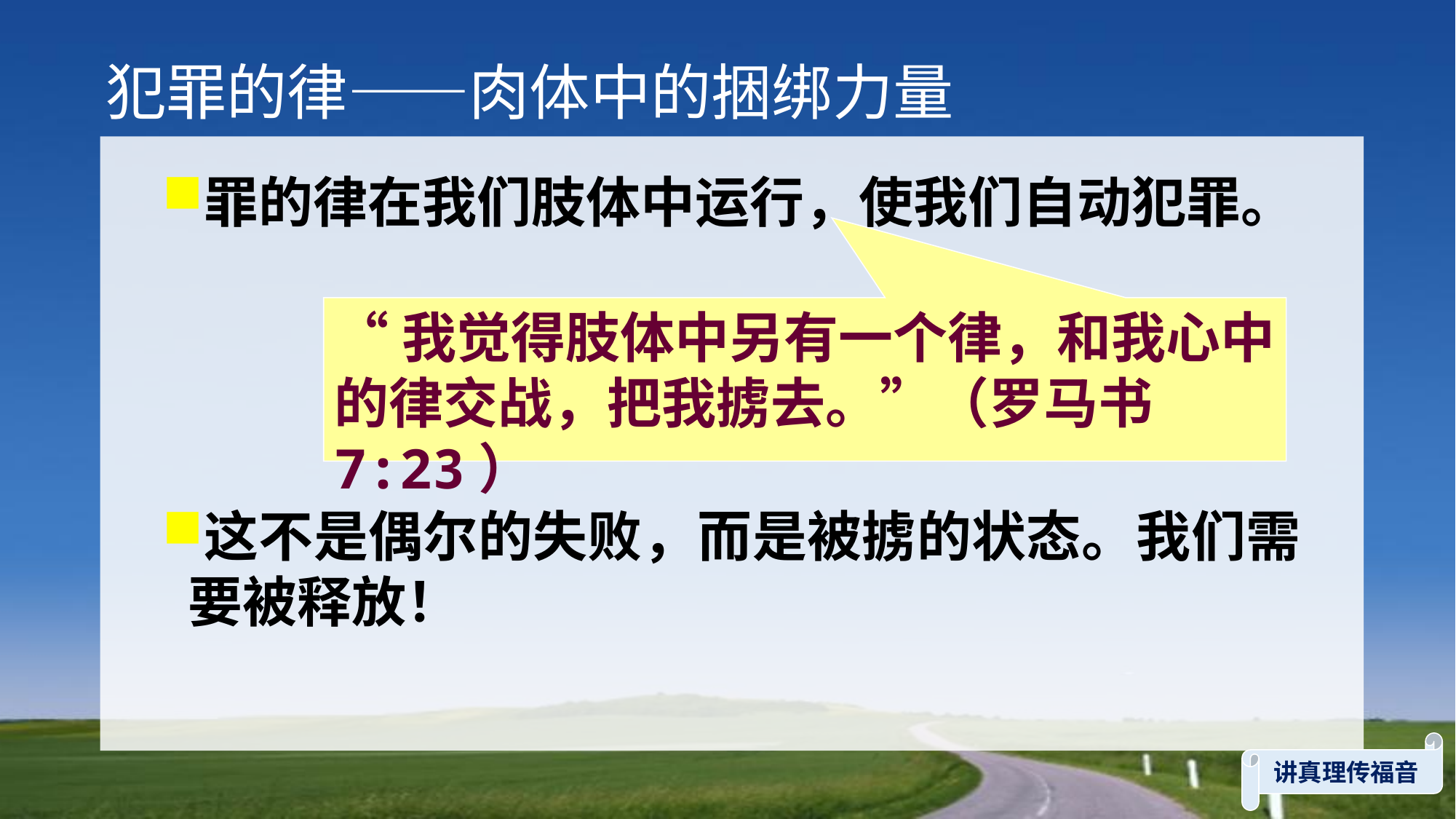

犯罪的律——肉体中的捆绑力量

罪的律在我们肢体中运行，使我们自动犯罪。

这不是偶尔的失败，而是被掳的状态。我们需要被释放！
“我觉得肢体中另有一个律，和我心中的律交战，把我掳去。”（罗马书7:23）
讲真理传福音